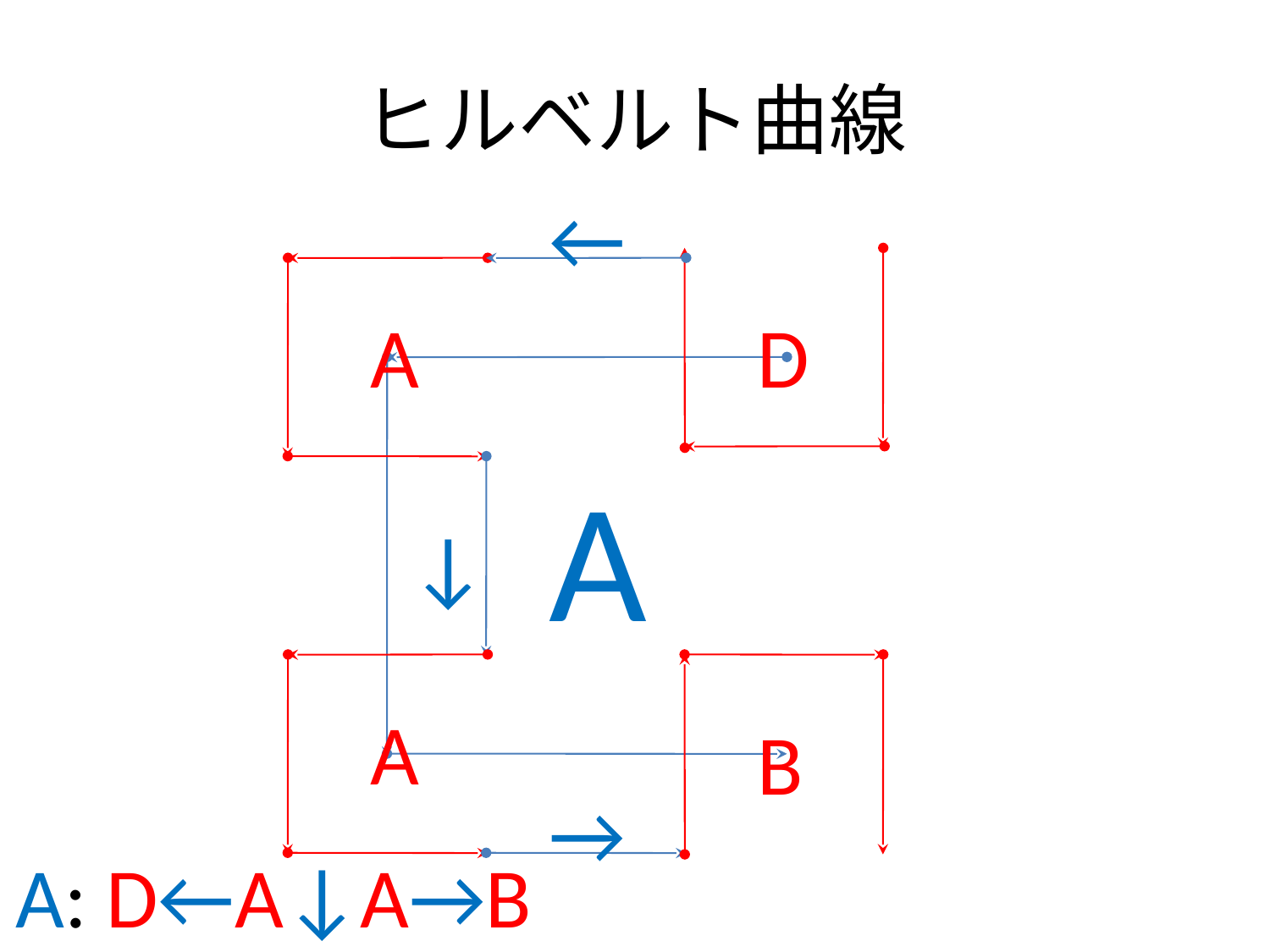

# ヒルベルト曲線
←
A
D
A
↓
A
B
→
A: D←A↓A→B